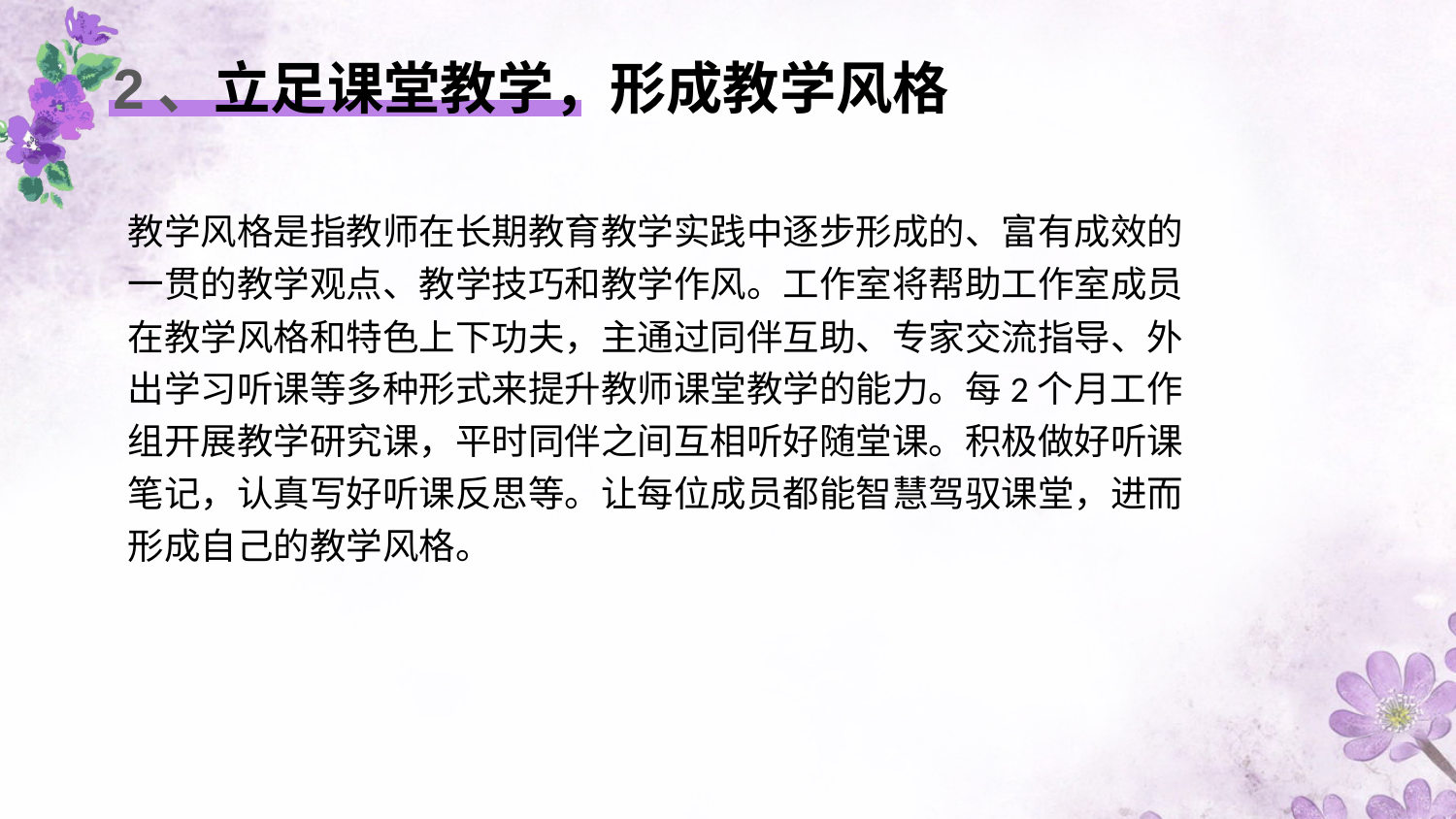

2、立足课堂教学，形成教学风格
教学风格是指教师在长期教育教学实践中逐步形成的、富有成效的一贯的教学观点、教学技巧和教学作风。工作室将帮助工作室成员在教学风格和特色上下功夫，主通过同伴互助、专家交流指导、外出学习听课等多种形式来提升教师课堂教学的能力。每2个月工作组开展教学研究课，平时同伴之间互相听好随堂课。积极做好听课笔记，认真写好听课反思等。让每位成员都能智慧驾驭课堂，进而形成自己的教学风格。